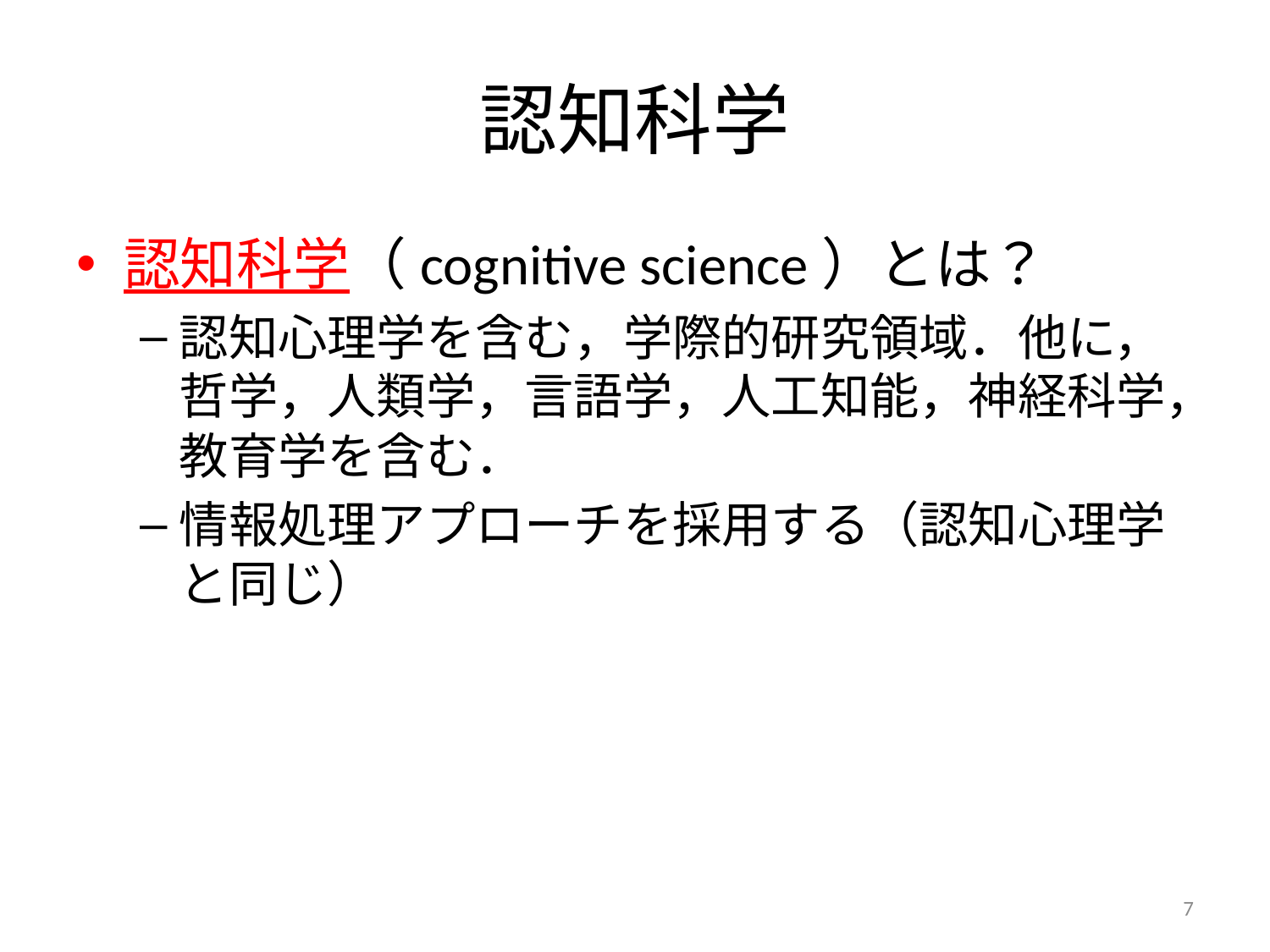

# 認知科学
認知科学（cognitive science）とは？
認知心理学を含む，学際的研究領域．他に，哲学，人類学，言語学，人工知能，神経科学，教育学を含む．
情報処理アプローチを採用する（認知心理学と同じ）
7